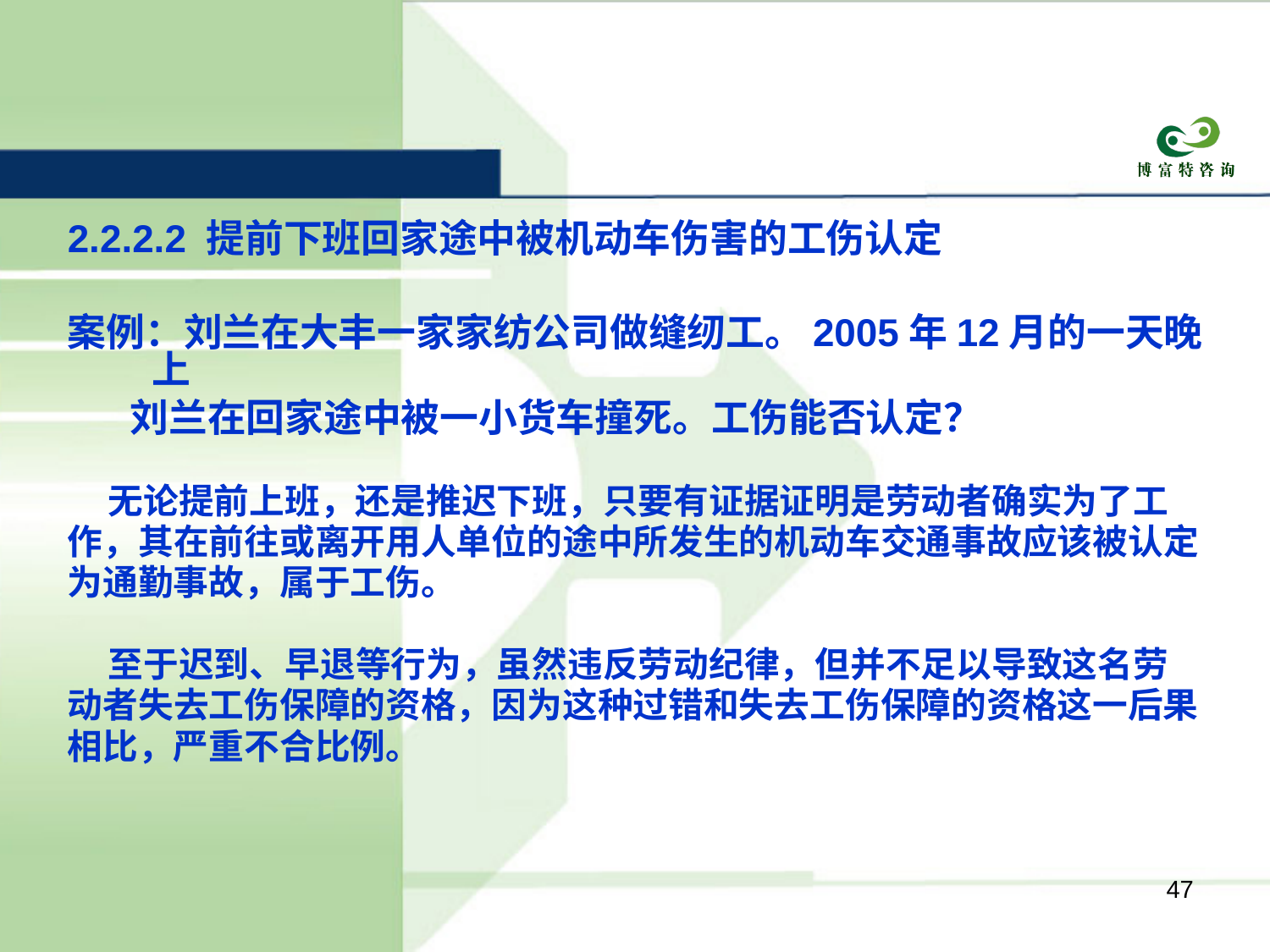

2.2.2.2 提前下班回家途中被机动车伤害的工伤认定

案例：刘兰在大丰一家家纺公司做缝纫工。2005年12月的一天晚上
      刘兰在回家途中被一小货车撞死。工伤能否认定？
    无论提前上班，还是推迟下班，只要有证据证明是劳动者确实为了工
作，其在前往或离开用人单位的途中所发生的机动车交通事故应该被认定
为通勤事故，属于工伤。

    至于迟到、早退等行为，虽然违反劳动纪律，但并不足以导致这名劳
动者失去工伤保障的资格，因为这种过错和失去工伤保障的资格这一后果
相比，严重不合比例。
47